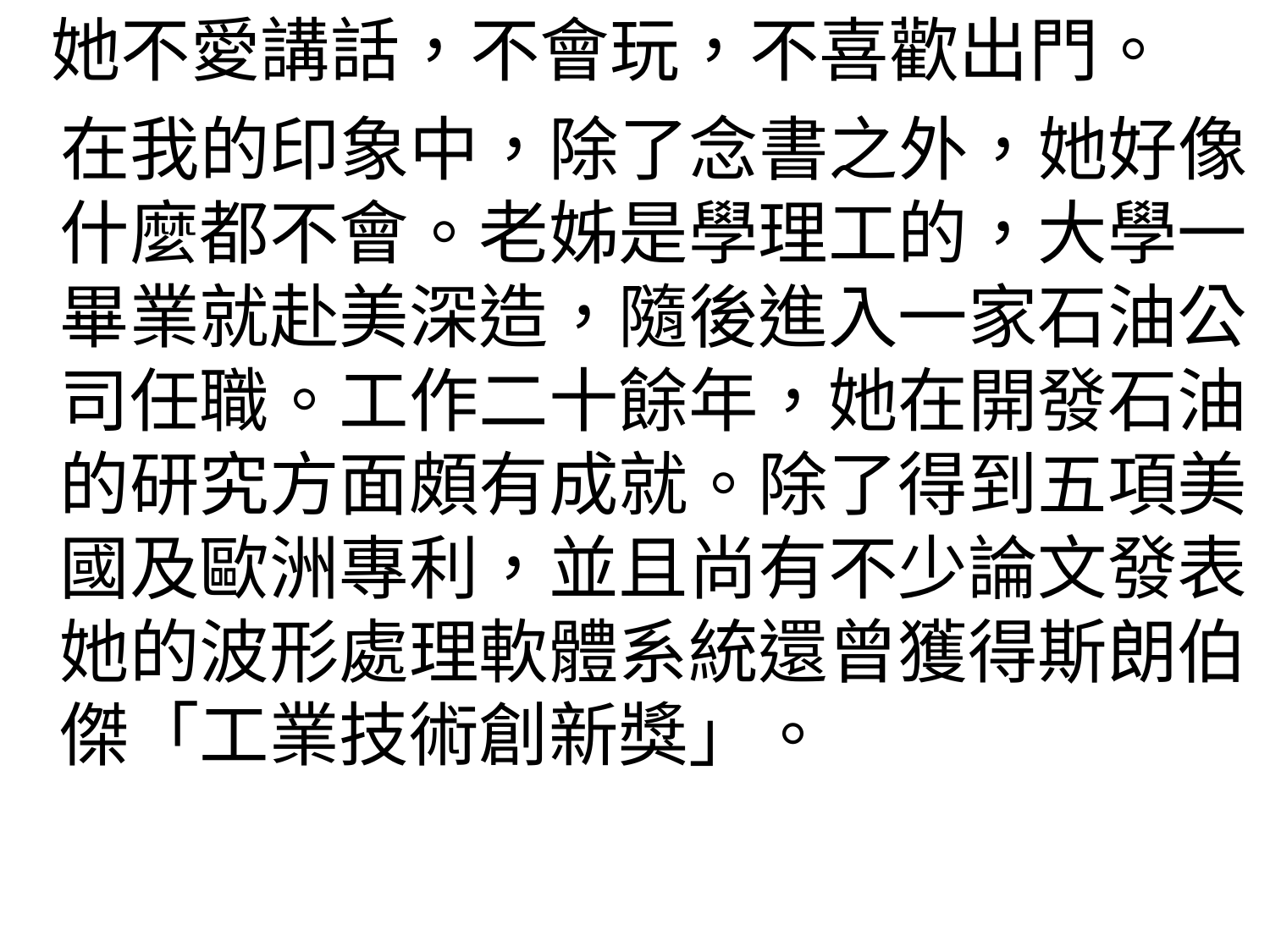

她不愛講話，不會玩，不喜歡出門。
  在我的印象中，除了念書之外，她好像什麼都不會。老姊是學理工的，大學一畢業就赴美深造，隨後進入一家石油公司任職。工作二十餘年，她在開發石油的研究方面頗有成就。除了得到五項美國及歐洲專利，並且尚有不少論文發表，她的波形處理軟體系統還曾獲得斯朗伯傑「工業技術創新獎」。